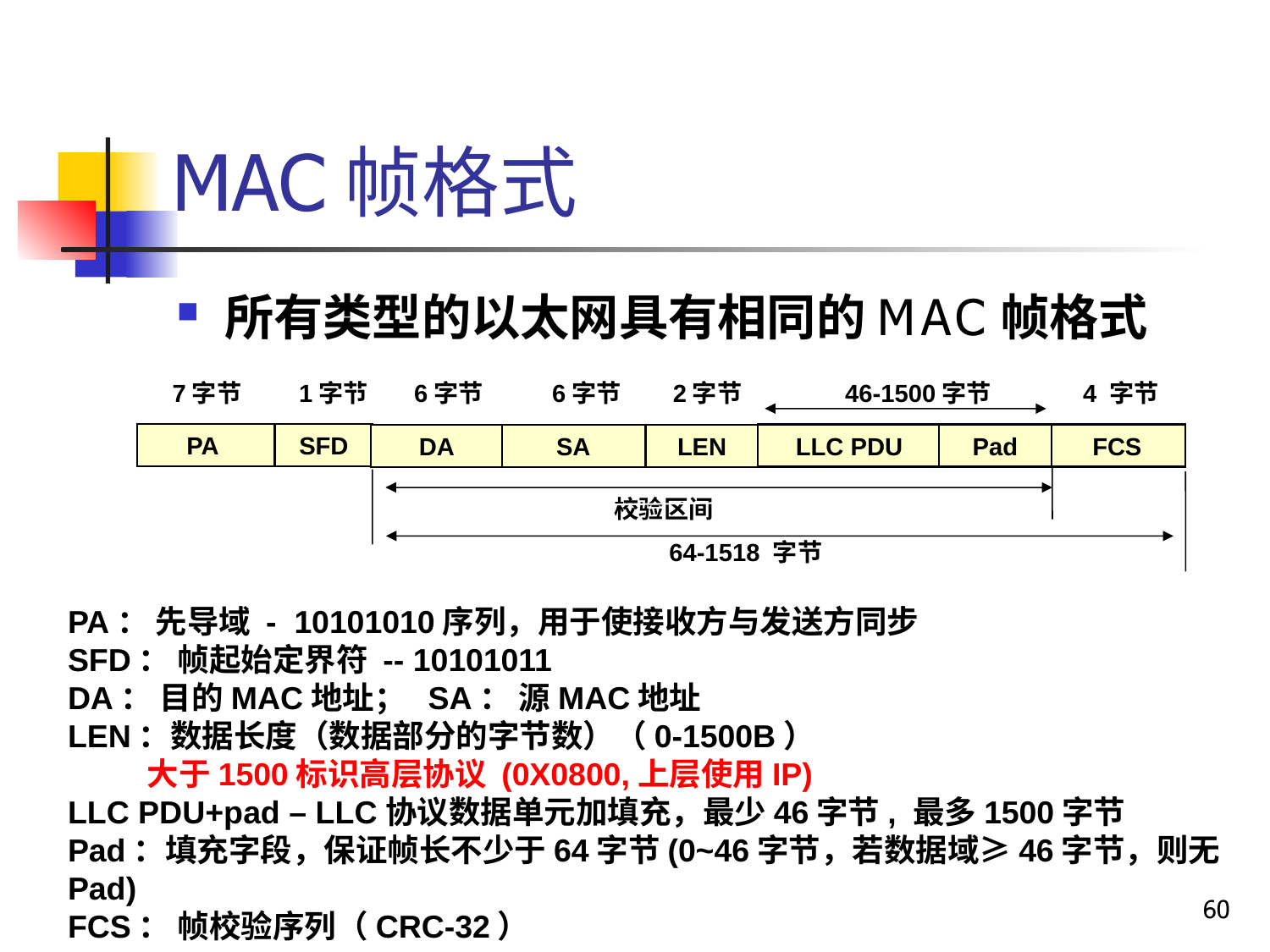

# MAC帧格式
所有类型的以太网具有相同的MAC帧格式
     7字节         1字节       6字节           6字节        2字节                 46-1500字节               4 字节

PA
SFD
LLC PDU
Pad
FCS
DA
SA
LEN

  校验区间

64-1518 字节

PA： 先导域 -  10101010序列，用于使接收方与发送方同步
SFD： 帧起始定界符 -- 10101011
DA： 目的MAC地址；  SA： 源MAC地址
LEN：数据长度（数据部分的字节数）（0-1500B）
          大于1500标识高层协议 (0X0800,上层使用IP)
LLC PDU+pad – LLC协议数据单元加填充，最少46字节, 最多1500字节
Pad：填充字段，保证帧长不少于64字节(0~46字节，若数据域≥46字节，则无Pad)
FCS： 帧校验序列（CRC-32）
60